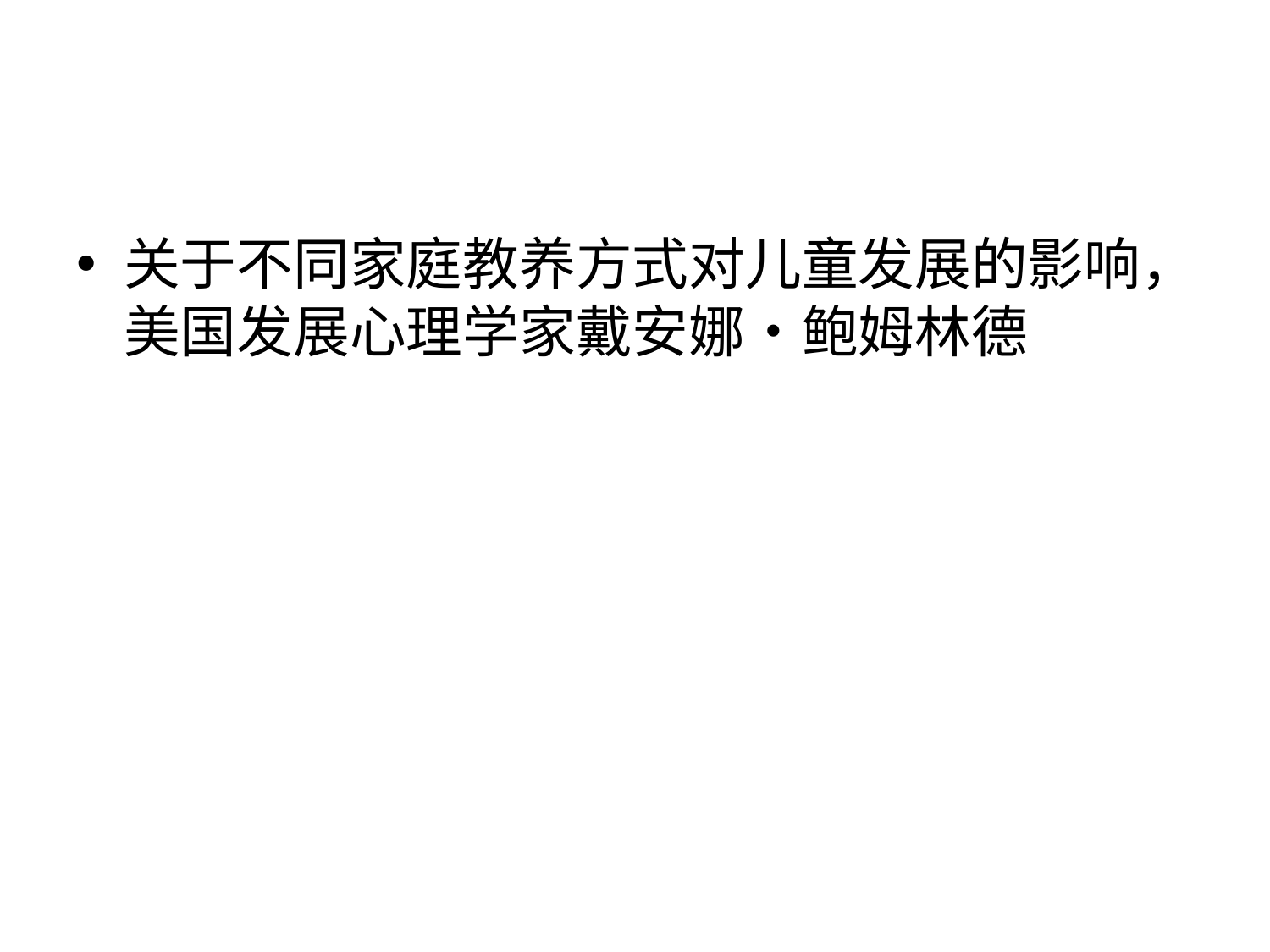

#
关于不同家庭教养方式对儿童发展的影响，美国发展心理学家戴安娜•鲍姆林德